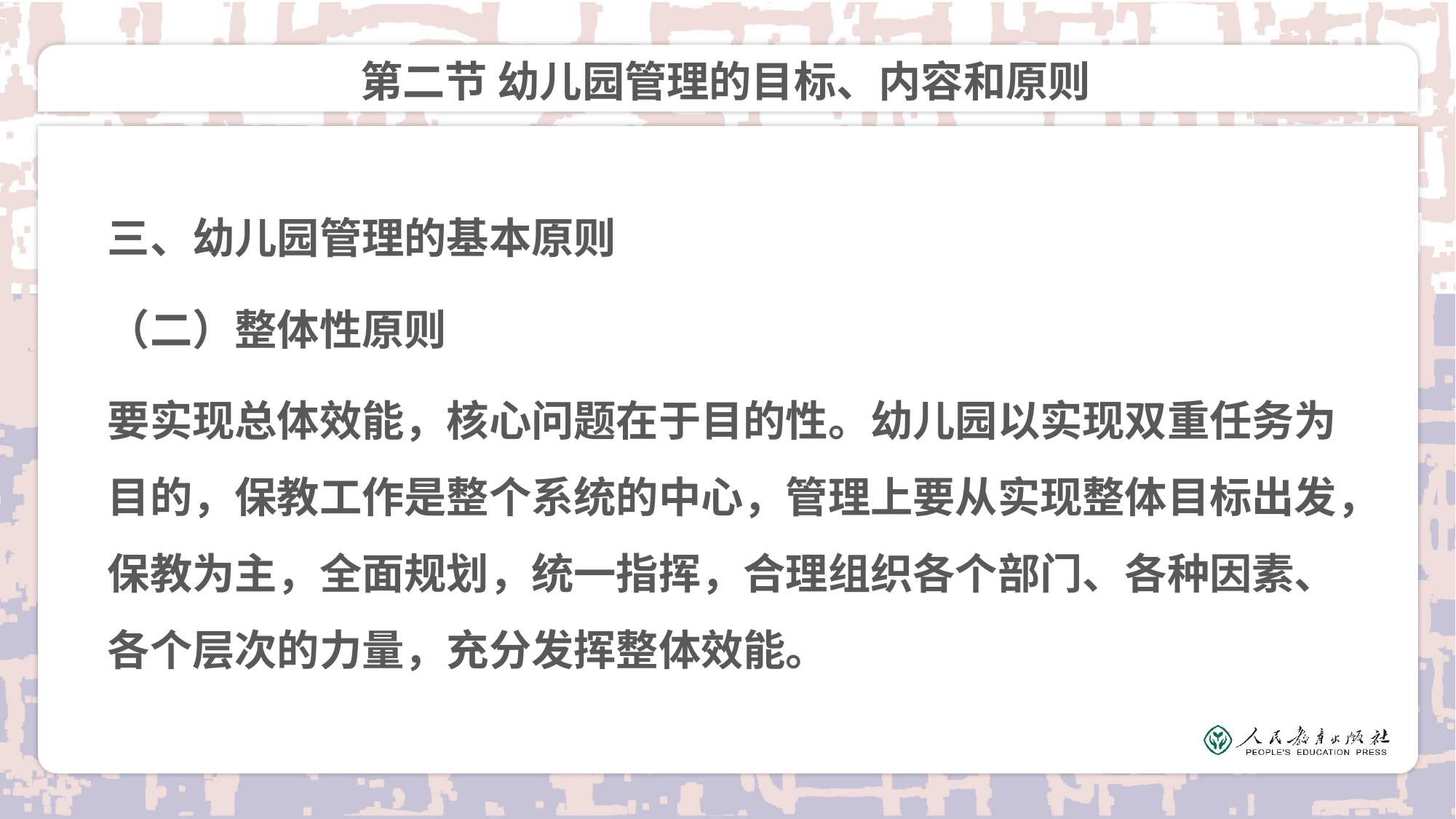

# 第二节 幼儿园管理的目标、内容和原则
三、幼儿园管理的基本原则
（二）整体性原则
要实现总体效能，核心问题在于目的性。幼儿园以实现双重任务为目的，保教工作是整个系统的中心，管理上要从实现整体目标出发，保教为主，全面规划，统一指挥，合理组织各个部门、各种因素、各个层次的力量，充分发挥整体效能。